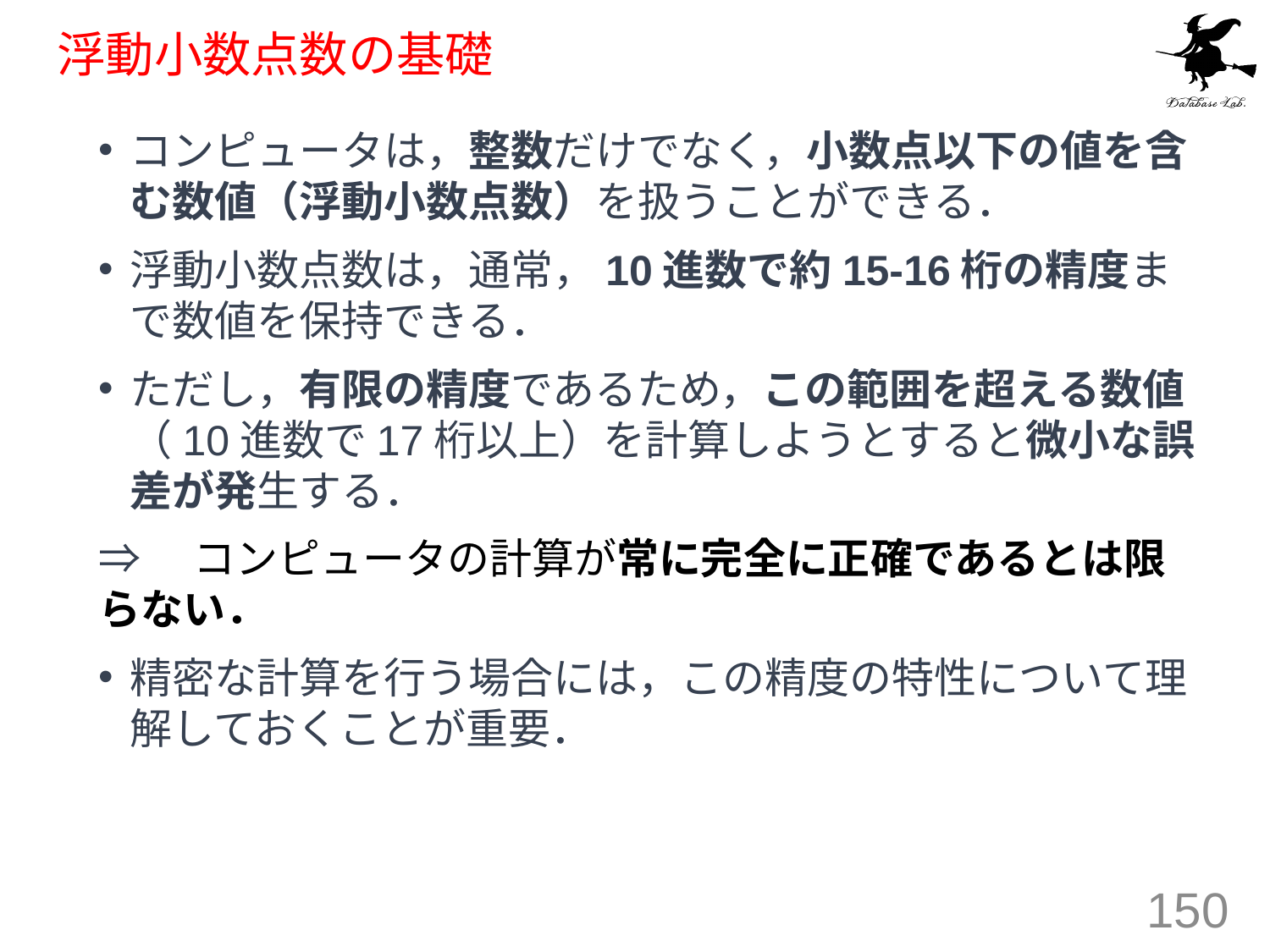

# 浮動小数点数の基礎
コンピュータは，整数だけでなく，小数点以下の値を含む数値（浮動小数点数）を扱うことができる．
浮動小数点数は，通常，10進数で約15-16桁の精度まで数値を保持できる．
ただし，有限の精度であるため，この範囲を超える数値（10進数で17桁以上）を計算しようとすると微小な誤差が発生する．
⇒　コンピュータの計算が常に完全に正確であるとは限らない．
精密な計算を行う場合には，この精度の特性について理解しておくことが重要．

150